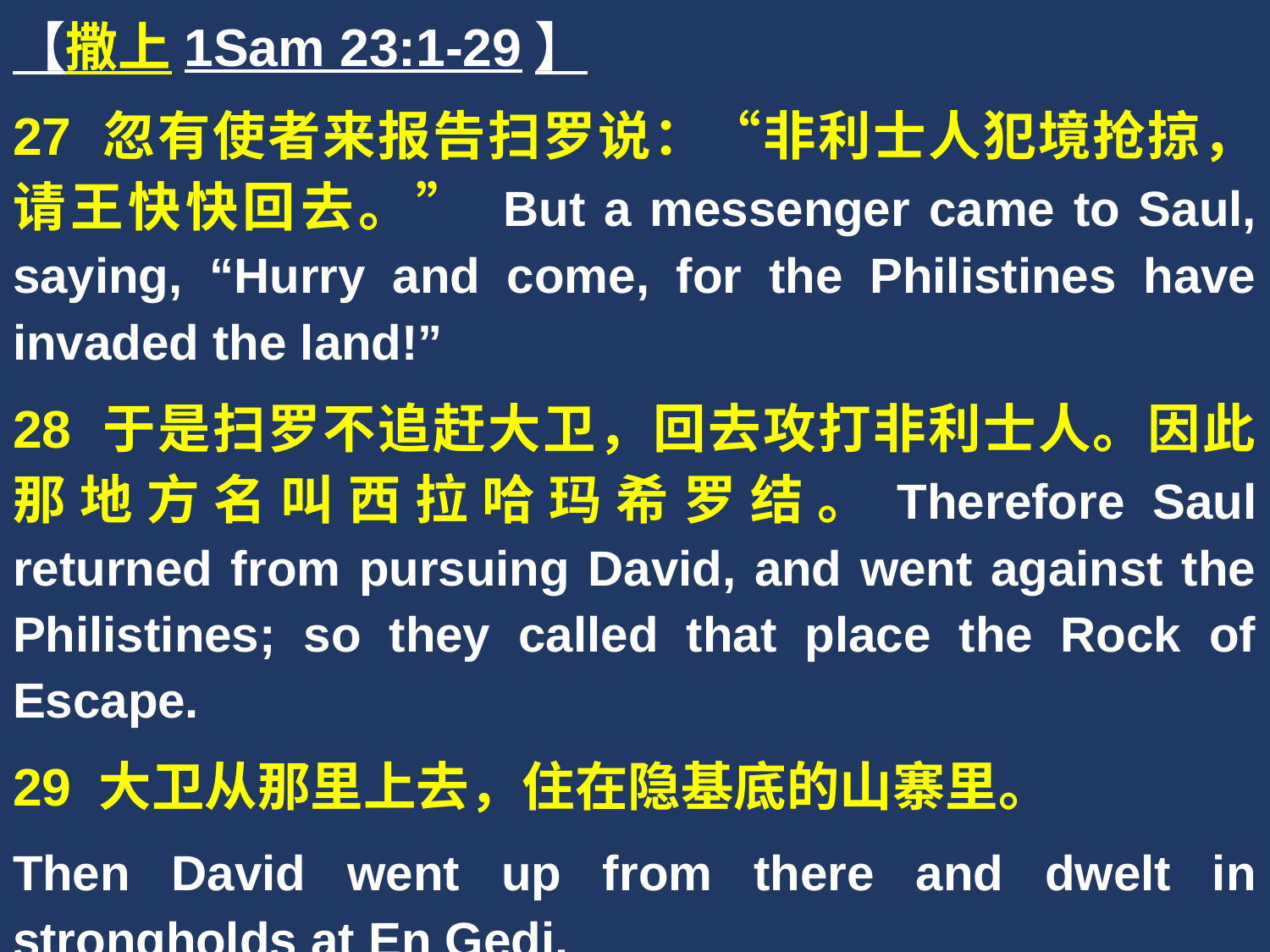

【撒上1Sam 23:1-29】
27 忽有使者来报告扫罗说：“非利士人犯境抢掠，请王快快回去。” But a messenger came to Saul, saying, “Hurry and come, for the Philistines have invaded the land!”
28 于是扫罗不追赶大卫，回去攻打非利士人。因此那地方名叫西拉哈玛希罗结。Therefore Saul returned from pursuing David, and went against the Philistines; so they called that place the Rock of Escape.
29 大卫从那里上去，住在隐基底的山寨里。
Then David went up from there and dwelt in strongholds at En Gedi.